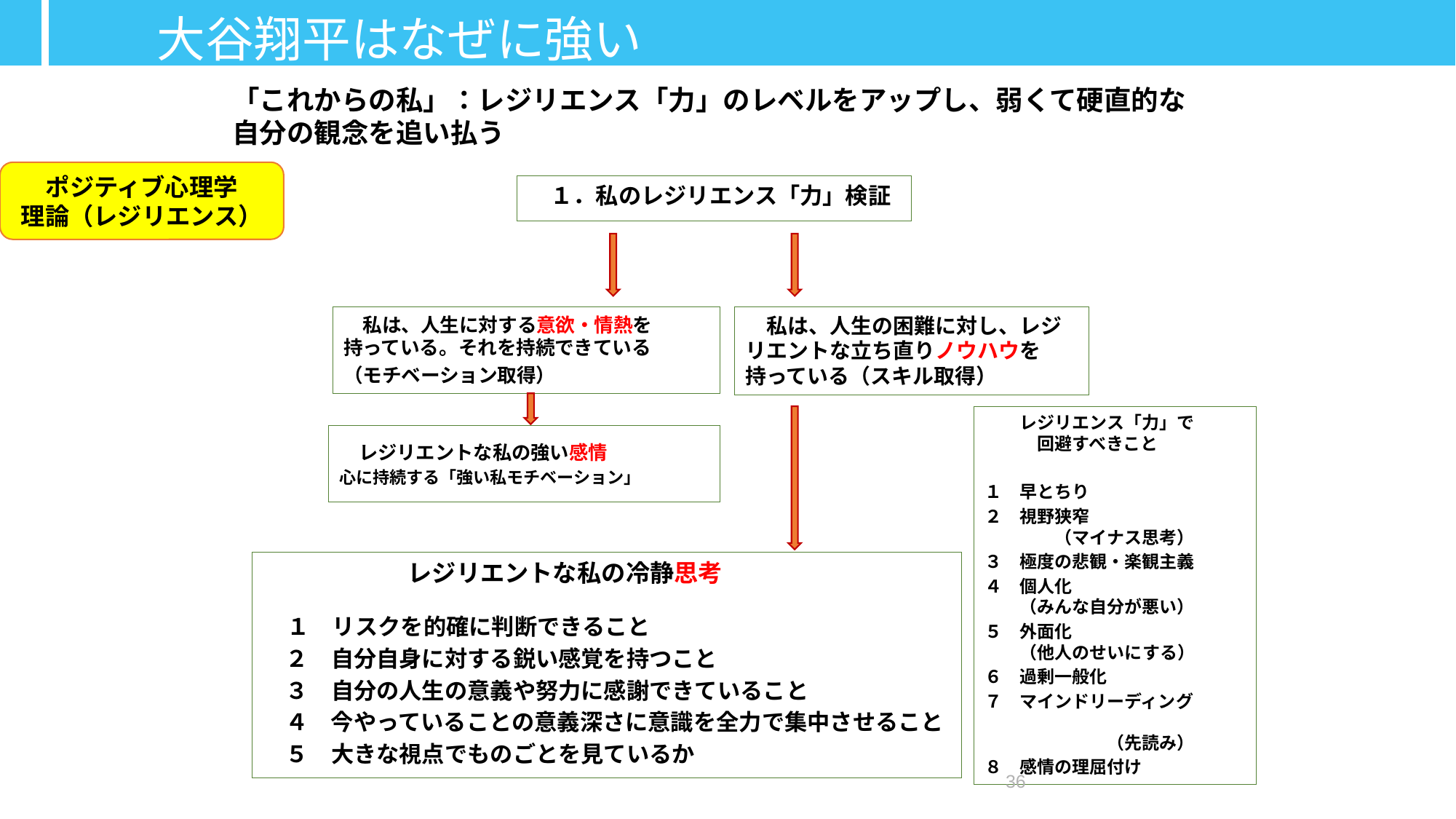

大谷翔平はなぜに強い
「これからの私」：レジリエンス「力」のレベルをアップし、弱くて硬直的な自分の観念を追い払う
ポジティブ心理学
理論（レジリエンス）
　１．私のレジリエンス「力」検証

　私は、人生に対する意欲・情熱を
持っている。それを持続できている
（モチベーション取得）

　私は、人生の困難に対し、レジリエントな立ち直りノウハウを持っている（スキル取得）

　　レジリエンス「力」で
　　　回避すべきこと

１　早とちり
２　視野狭窄
　　　　（マイナス思考）
３　極度の悲観・楽観主義
４　個人化
　　（みんな自分が悪い）
５　外面化
　　（他人のせいにする）
６　過剰一般化
７　マインドリーディング　　　
　　　　　　　（先読み）
８　感情の理屈付け

　レジリエントな私の強い感情
心に持続する「強い私モチベーション」

　　　　　　レジリエントな私の冷静思考

　１　リスクを的確に判断できること
　２　自分自身に対する鋭い感覚を持つこと
　３　自分の人生の意義や努力に感謝できていること
　４　今やっていることの意義深さに意識を全力で集中させること
　５　大きな視点でものごとを見ているか

36